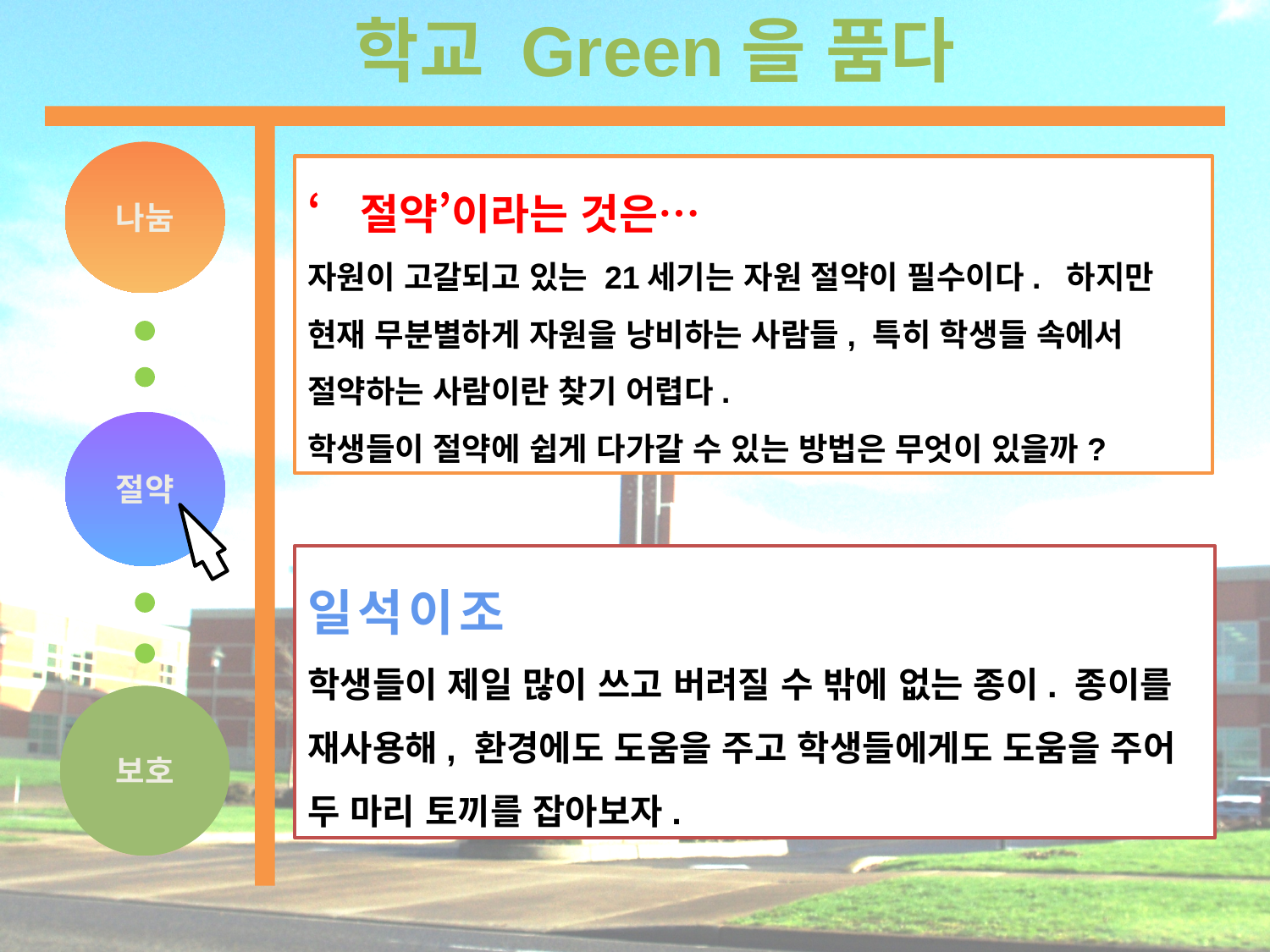

학교 Green을 품다

나눔
‘절약’이라는 것은…
자원이 고갈되고 있는 21세기는 자원 절약이 필수이다.  하지만 현재 무분별하게 자원을 낭비하는 사람들, 특히 학생들 속에서 절약하는 사람이란 찾기 어렵다.
학생들이 절약에 쉽게 다가갈 수 있는 방법은 무엇이 있을까?

절약

일석이조
학생들이 제일 많이 쓰고 버려질 수 밖에 없는 종이. 종이를 재사용해, 환경에도 도움을 주고 학생들에게도 도움을 주어 두 마리 토끼를 잡아보자.

보호